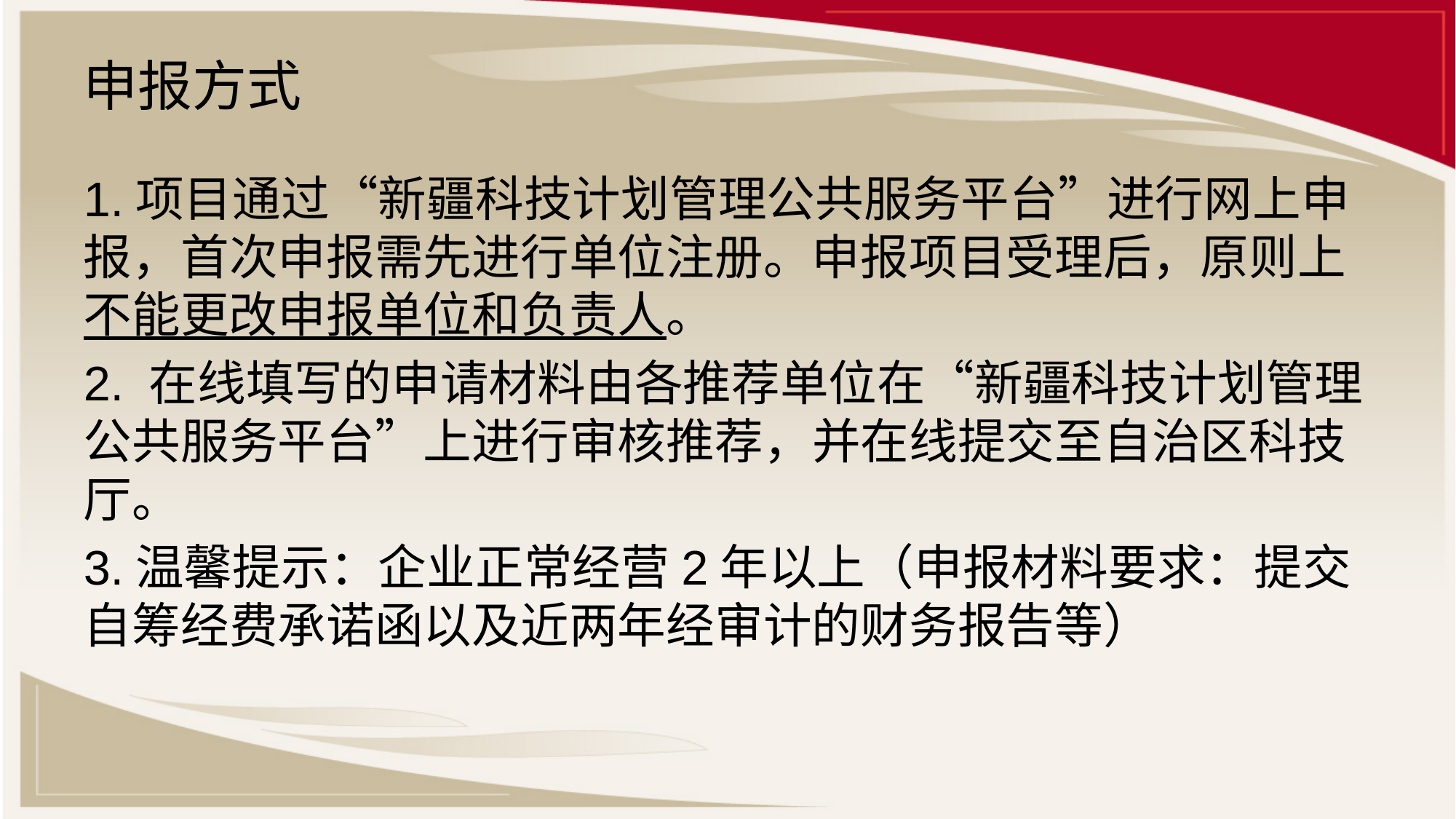

# 申报方式
1.项目通过“新疆科技计划管理公共服务平台”进行网上申报，首次申报需先进行单位注册。申报项目受理后，原则上不能更改申报单位和负责人。
2. 在线填写的申请材料由各推荐单位在“新疆科技计划管理公共服务平台”上进行审核推荐，并在线提交至自治区科技厅。
3.温馨提示：企业正常经营2年以上（申报材料要求：提交自筹经费承诺函以及近两年经审计的财务报告等）